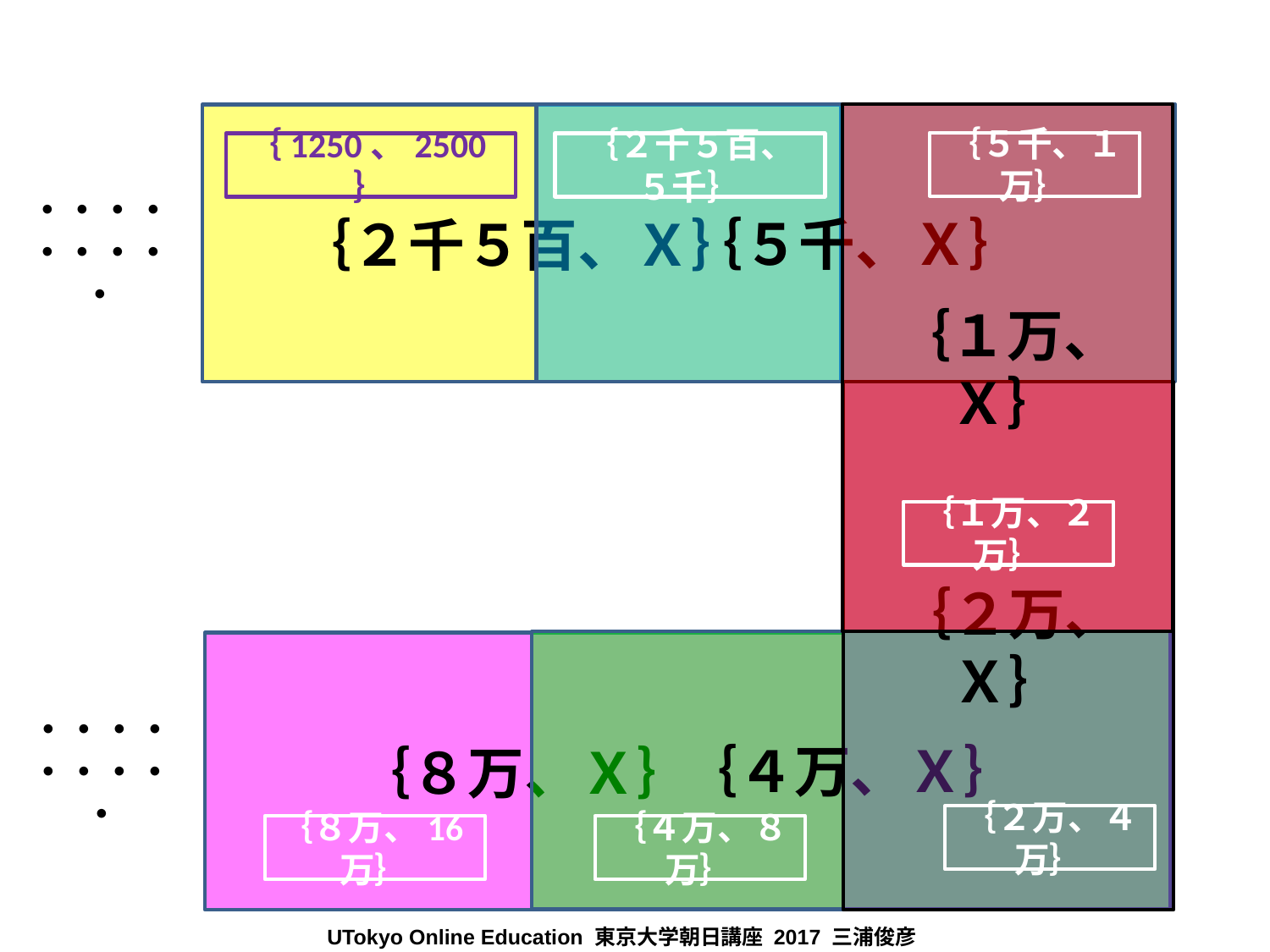

｛５千、Ｘ｝
｛１万、Ｘ｝
｛２千５百、Ｘ｝
｛５千、１万｝
｛1250、2500｝
｛２千５百、５千｝
・・・・・・・・・

｛２万、Ｘ｝

｛１万、２万｝
｛４万、Ｘ｝
｛８万、Ｘ｝
・・・・・・・・・
｛２万、４万｝
｛８万、16万｝
｛４万、８万｝
UTokyo Online Education 東京大学朝日講座 2017 三浦俊彦　CC BY-NC-ND